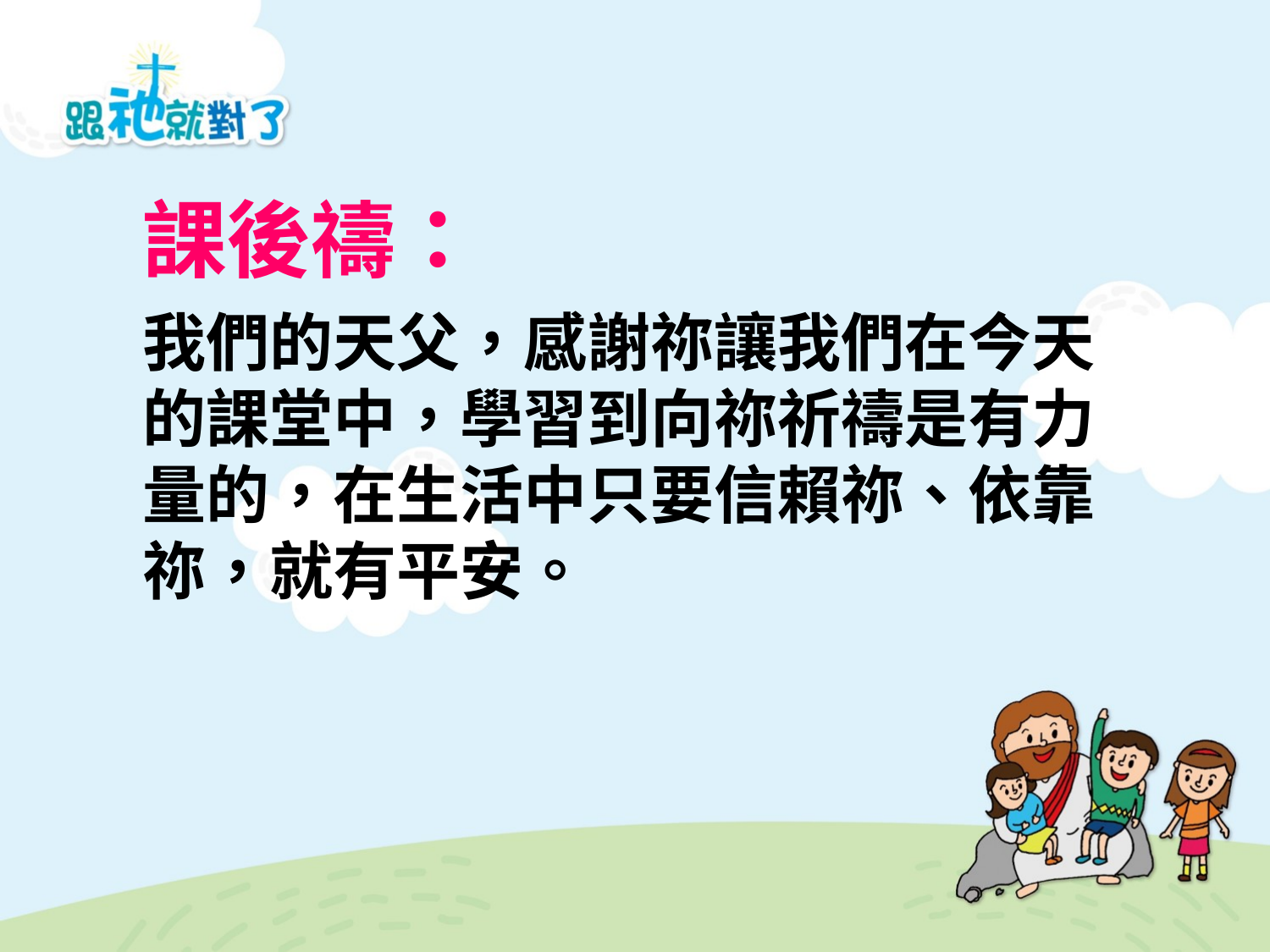

課後禱：
我們的天父，感謝祢讓我們在今天的課堂中，學習到向祢祈禱是有力量的，在生活中只要信賴祢、依靠祢，就有平安。